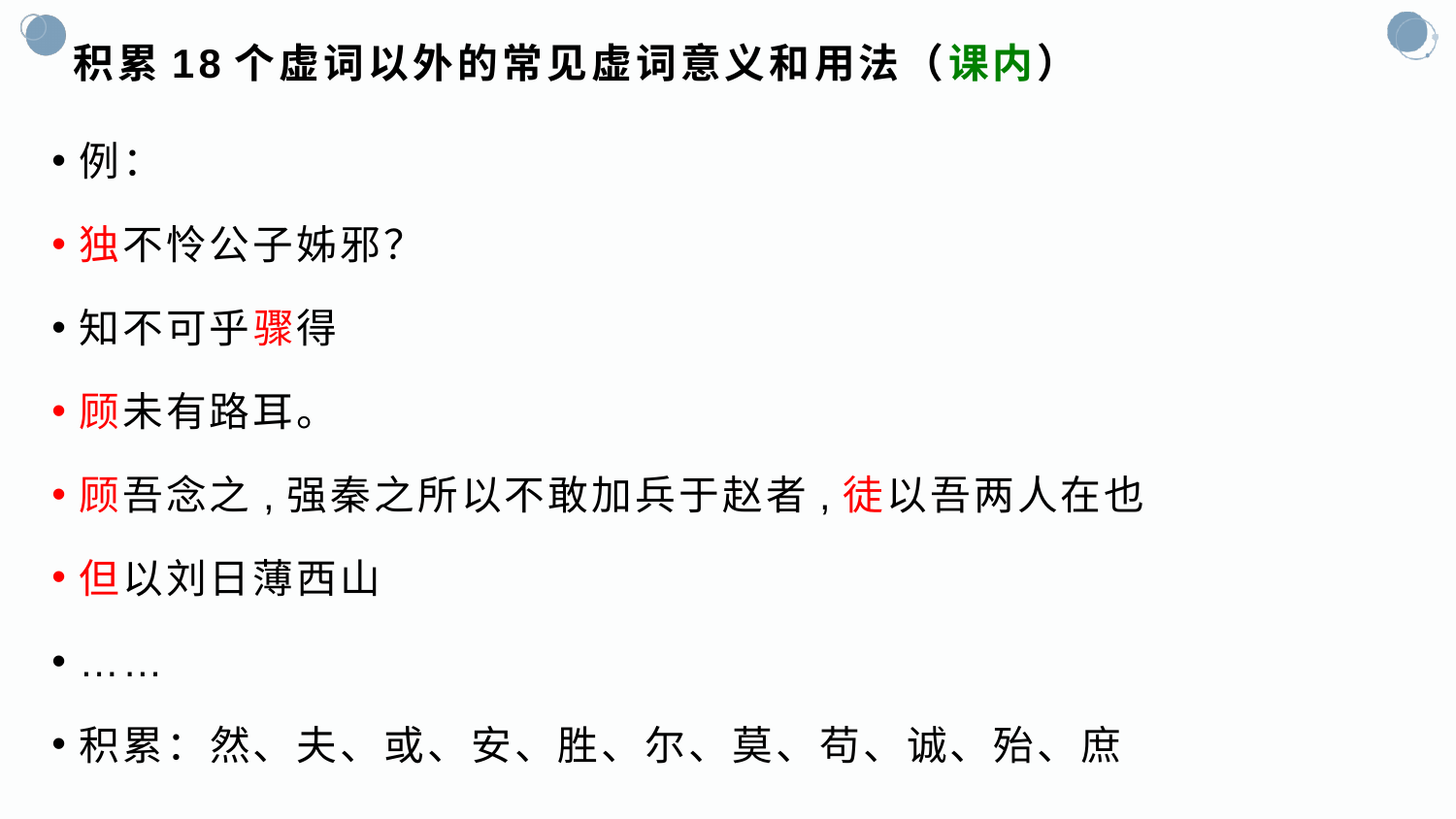

# 积累18个虚词以外的常见虚词意义和用法（课内）
例：
独不怜公子姊邪？
知不可乎骤得
顾未有路耳。
顾吾念之,强秦之所以不敢加兵于赵者,徒以吾两人在也
但以刘日薄西山
……
积累：然、夫、或、安、胜、尔、莫、苟、诚、殆、庶